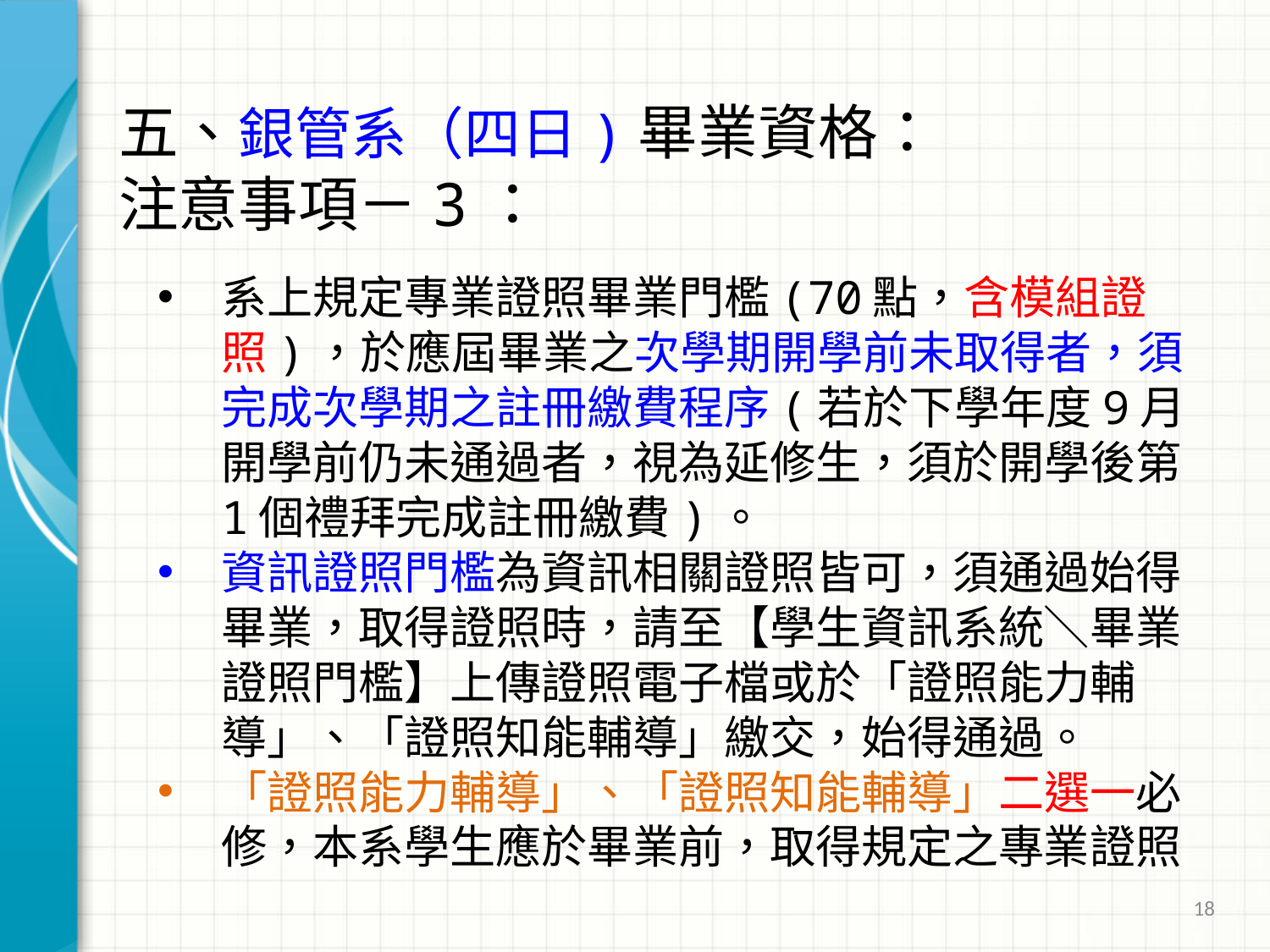

# 五、銀管系（四日)畢業資格： 注意事項－3：
系上規定專業證照畢業門檻(70點，含模組證照)，於應屆畢業之次學期開學前未取得者，須完成次學期之註冊繳費程序(若於下學年度9月開學前仍未通過者，視為延修生，須於開學後第1個禮拜完成註冊繳費)。
資訊證照門檻為資訊相關證照皆可，須通過始得畢業，取得證照時，請至【學生資訊系統＼畢業證照門檻】上傳證照電子檔或於「證照能力輔導」、「證照知能輔導」繳交，始得通過。
「證照能力輔導」、「證照知能輔導」二選一必修，本系學生應於畢業前，取得規定之專業證照
18